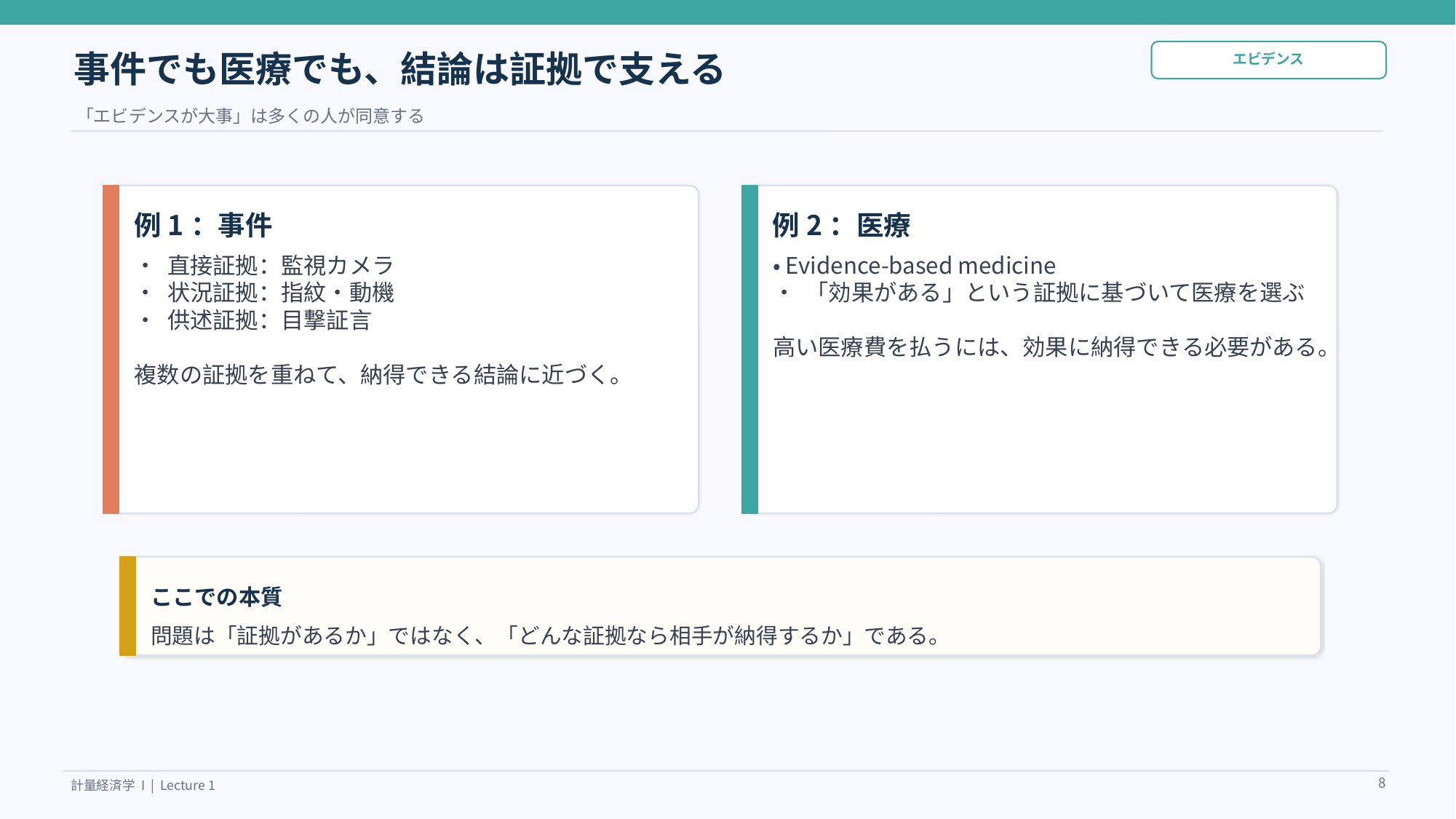

事件でも医療でも、結論は証拠で支える

エビデンス
「エビデンスが大事」は多くの人が同意する

例1：事件
例2：医療
• 直接証拠：監視カメラ
• 状況証拠：指紋・動機
• 供述証拠：目撃証言

複数の証拠を重ねて、納得できる結論に近づく。
• Evidence-based medicine
• 「効果がある」という証拠に基づいて医療を選ぶ

高い医療費を払うには、効果に納得できる必要がある。

ここでの本質
問題は「証拠があるか」ではなく、「どんな証拠なら相手が納得するか」である。

8
計量経済学 I  |  Lecture 1